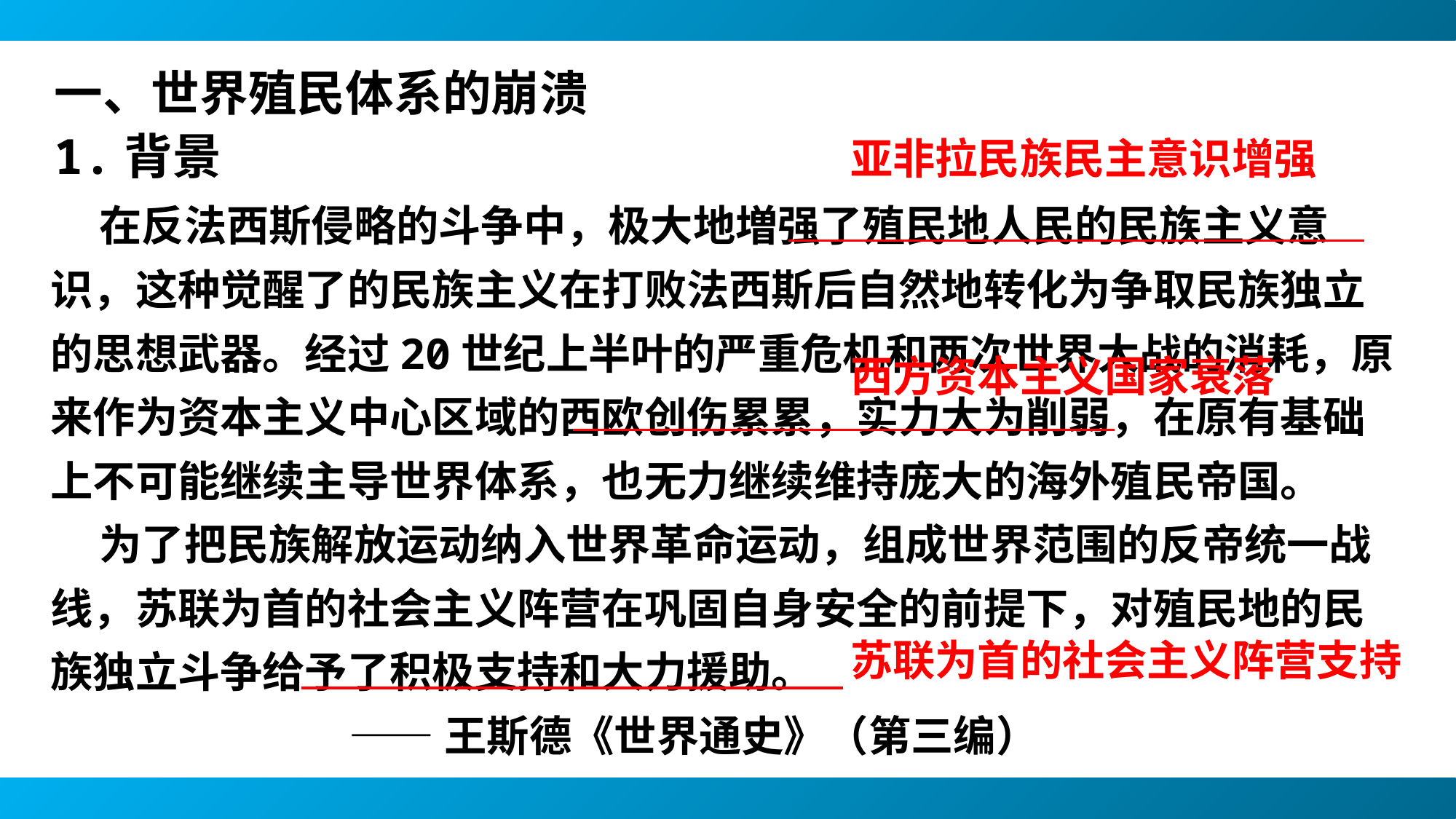

一、世界殖民体系的崩溃
1.背景
亚非拉民族民主意识增强
    在反法西斯侵略的斗争中，极大地増强了殖民地人民的民族主义意识，这种觉醒了的民族主义在打败法西斯后自然地转化为争取民族独立的思想武器。经过20世纪上半叶的严重危机和两次世界大战的消耗，原来作为资本主义中心区域的西欧创伤累累，实力大为削弱，在原有基础上不可能继续主导世界体系，也无力继续维持庞大的海外殖民帝国。
    为了把民族解放运动纳入世界革命运动，组成世界范围的反帝统一战线，苏联为首的社会主义阵营在巩固自身安全的前提下，对殖民地的民族独立斗争给予了积极支持和大力援助。
                               ——王斯德《世界通史》（第三编）
西方资本主义国家衰落
苏联为首的社会主义阵营支持